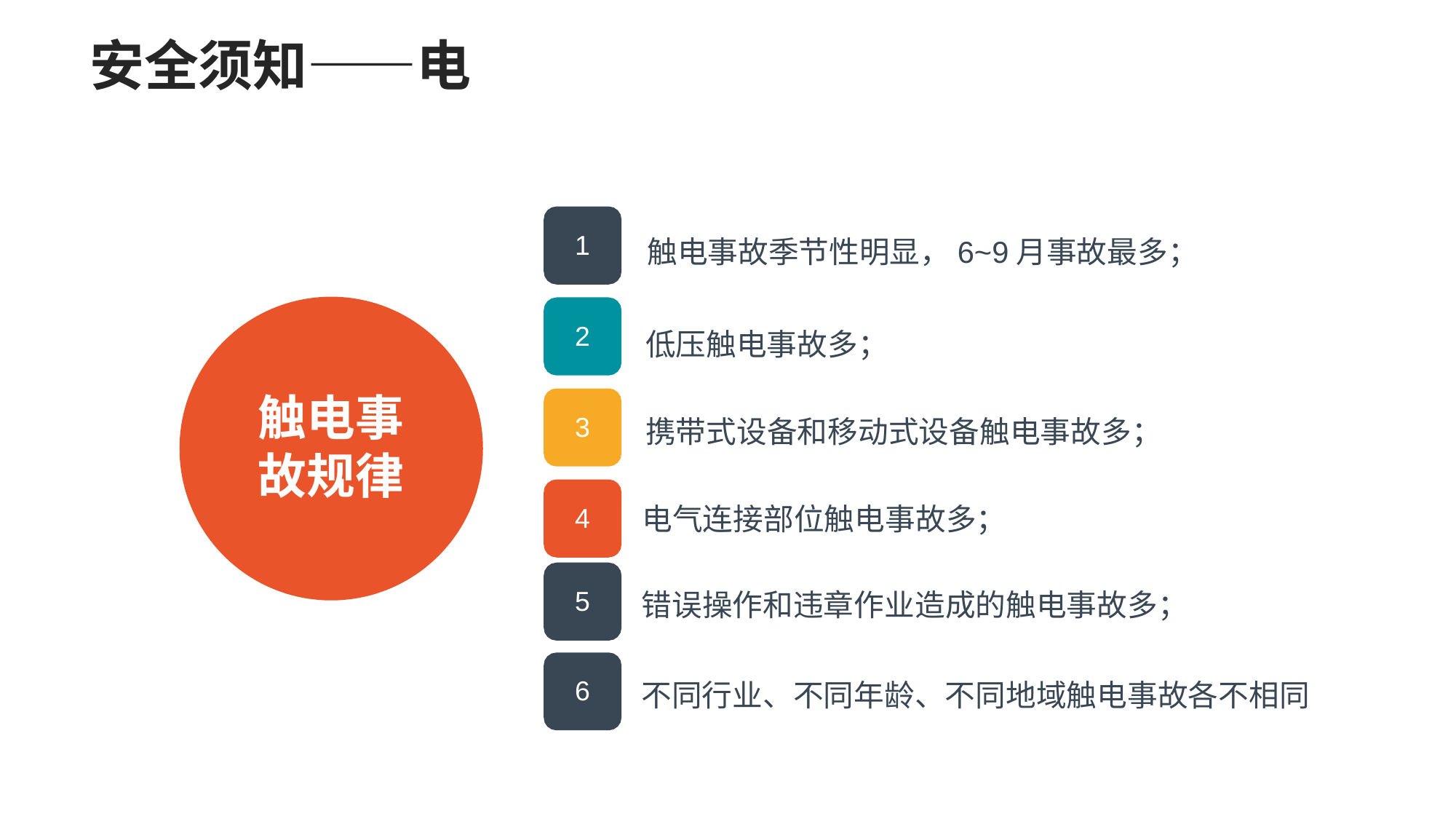

# 安全须知——电

1
触电事故季节性明显，6~9月事故最多；

2
低压触电事故多；
触电事 故规律

3
携带式设备和移动式设备触电事故多；

电气连接部位触电事故多；
4

5
错误操作和违章作业造成的触电事故多；

6
不同行业、不同年龄、不同地域触电事故各不相同